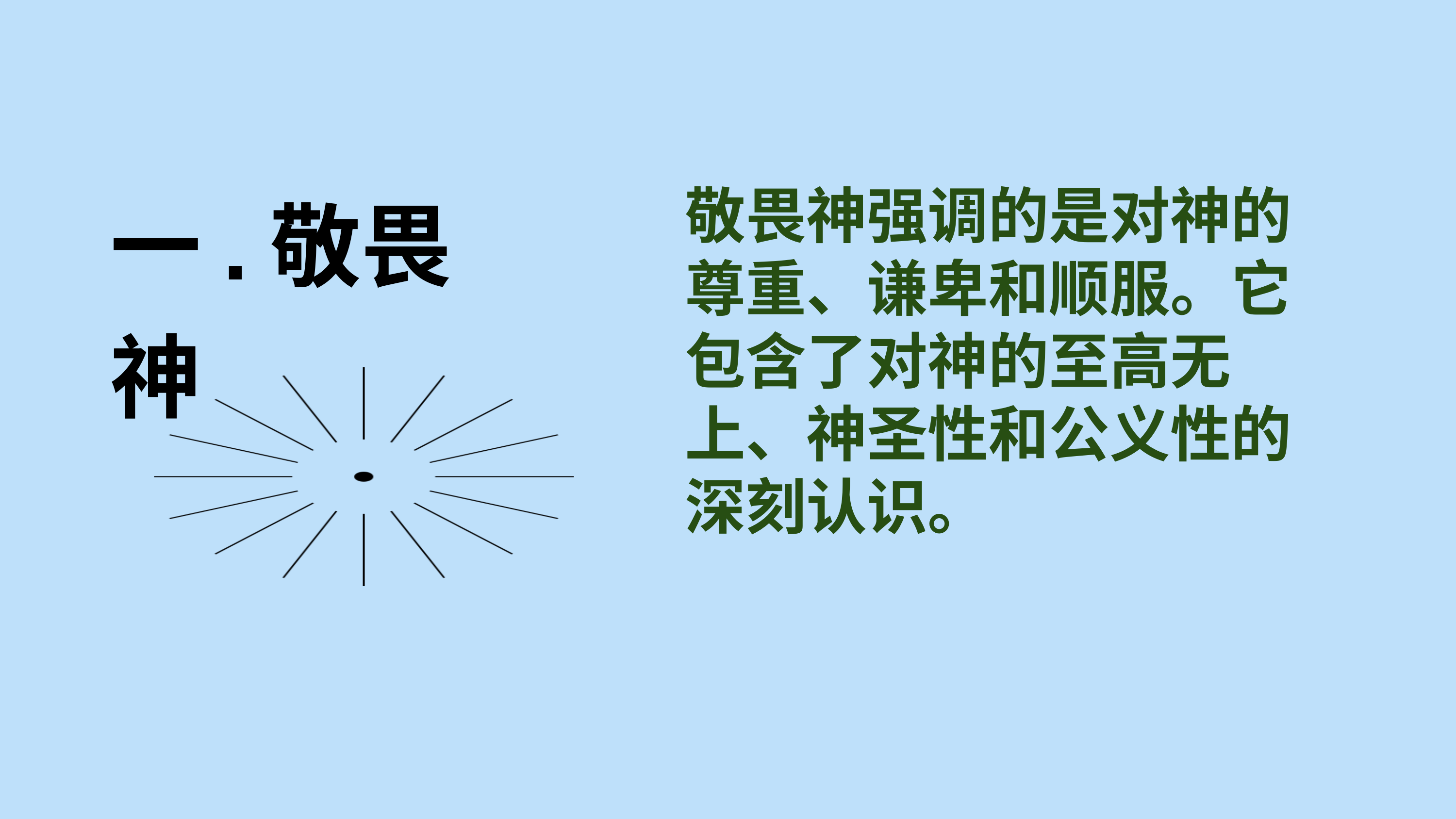

一.敬畏神
敬畏神强调的是对神的尊重、谦卑和顺服。它包含了对神的至高无上、神圣性和公义性的深刻认识。